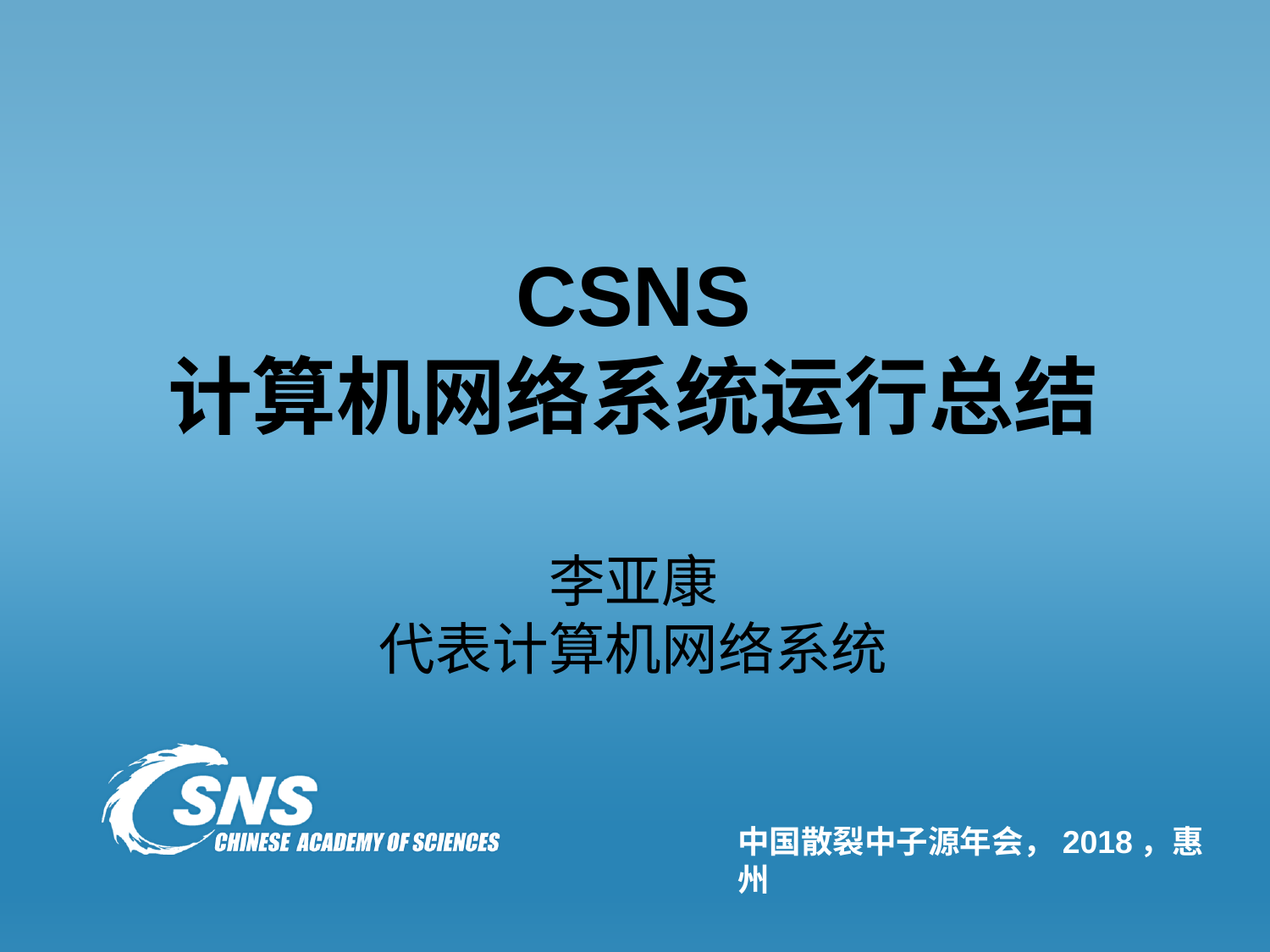

# CSNS 计算机网络系统运行总结 李亚康 代表计算机网络系统
中国散裂中子源年会，2018，惠州